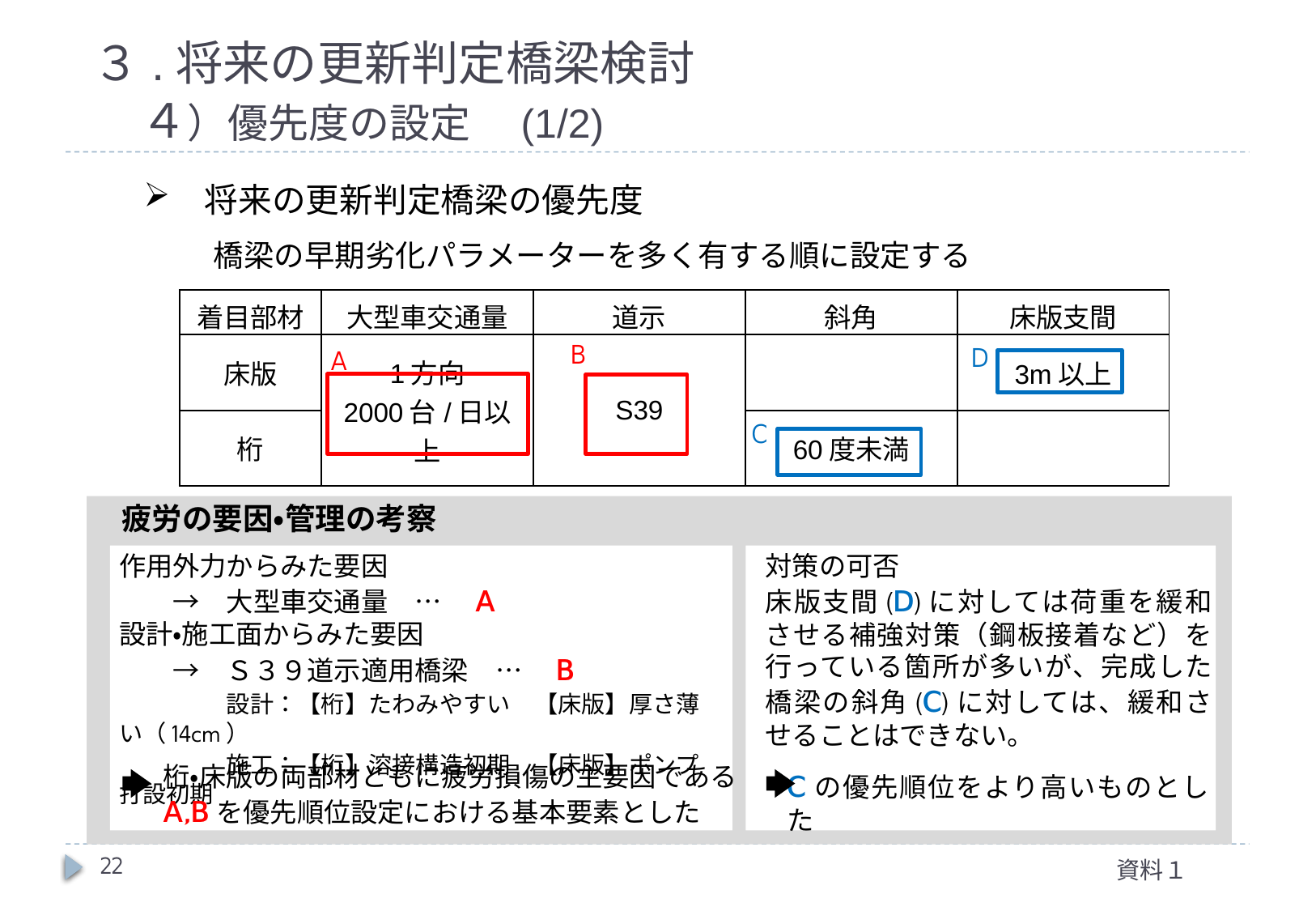

３.将来の更新判定橋梁検討
　４）優先度の設定　(1/2)
将来の更新判定橋梁の優先度
橋梁の早期劣化パラメーターを多く有する順に設定する
| 着目部材 | 大型車交通量 | 道示 | 斜角 | 床版支間 |
| --- | --- | --- | --- | --- |
| 床版 | 1方向 2000台/日以上 | S39 |  | 3m以上 |
| 桁 |  |  | 60度未満 |  |
B
D
A

C

疲労の要因・管理の考察

作用外力からみた要因
　　→　大型車交通量　…　A
設計・施工面からみた要因
　　→　Ｓ３９道示適用橋梁　…　B
　　　　設計：【桁】たわみやすい　【床版】厚さ薄い（14cm）
　　　　施工：【桁】溶接構造初期　【床版】ポンプ打設初期
対策の可否
床版支間(D)に対しては荷重を緩和させる補強対策（鋼板接着など）を行っている箇所が多いが、完成した橋梁の斜角(C)に対しては、緩和させることはできない。

桁・床版の両部材ともに疲労損傷の主要因であるA,Bを優先順位設定における基本要素とした
Cの優先順位をより高いものとした

22
資料１